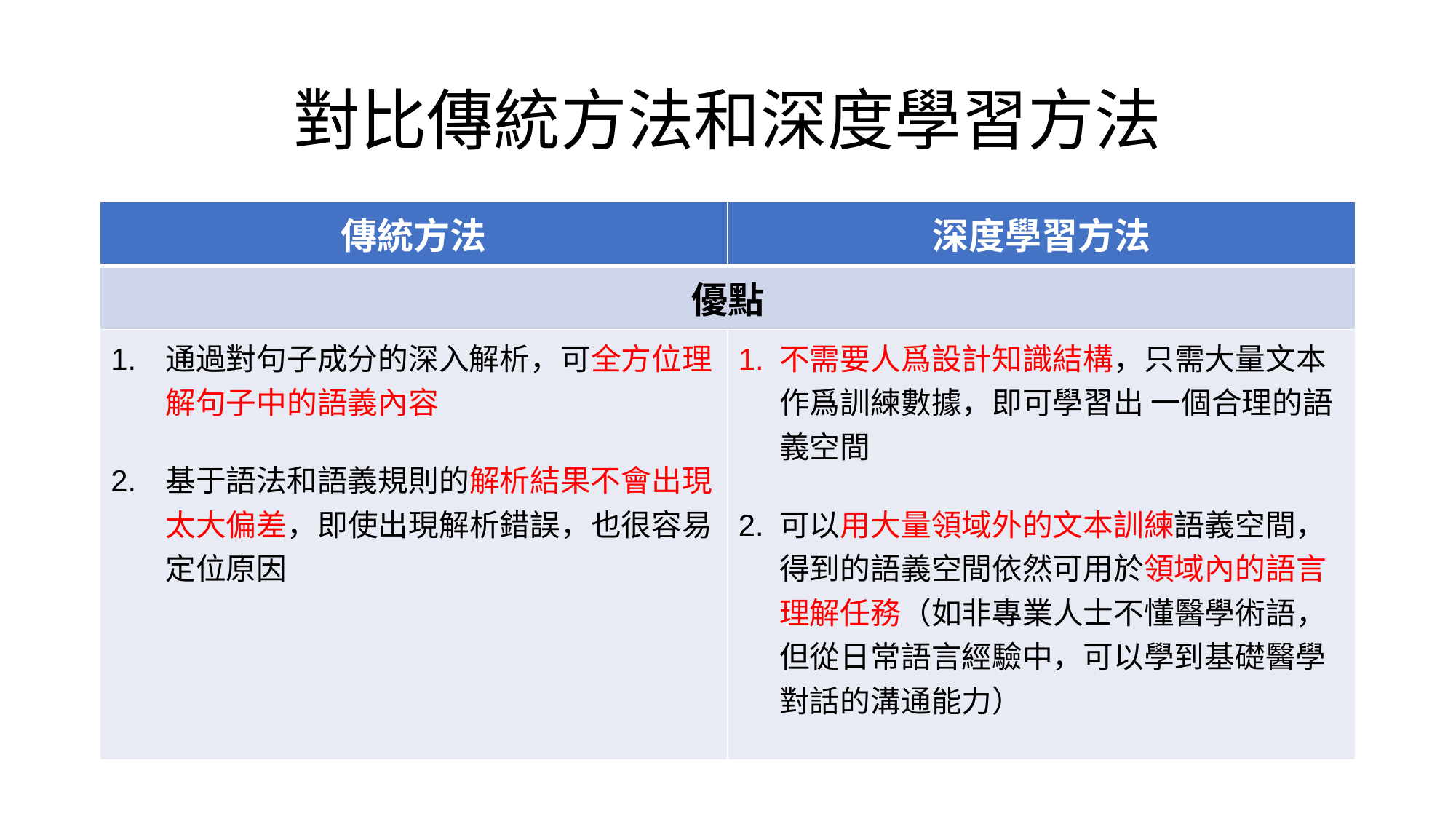

# 對比傳統方法和深度學習方法
| 傳統方法 | 深度學習方法 |
| --- | --- |
| 優點 |  |
| 通過對句子成分的深入解析，可全方位理解句子中的語義內容 基于語法和語義規則的解析結果不會出現太大偏差，即使出現解析錯誤，也很容易定位原因 | 不需要人爲設計知識結構，只需大量文本作爲訓練數據，即可學習出 一個合理的語義空間 可以用大量領域外的文本訓練語義空間，得到的語義空間依然可用於領域內的語言理解任務（如非專業人士不懂醫學術語，但從日常語言經驗中，可以學到基礎醫學對話的溝通能力） |